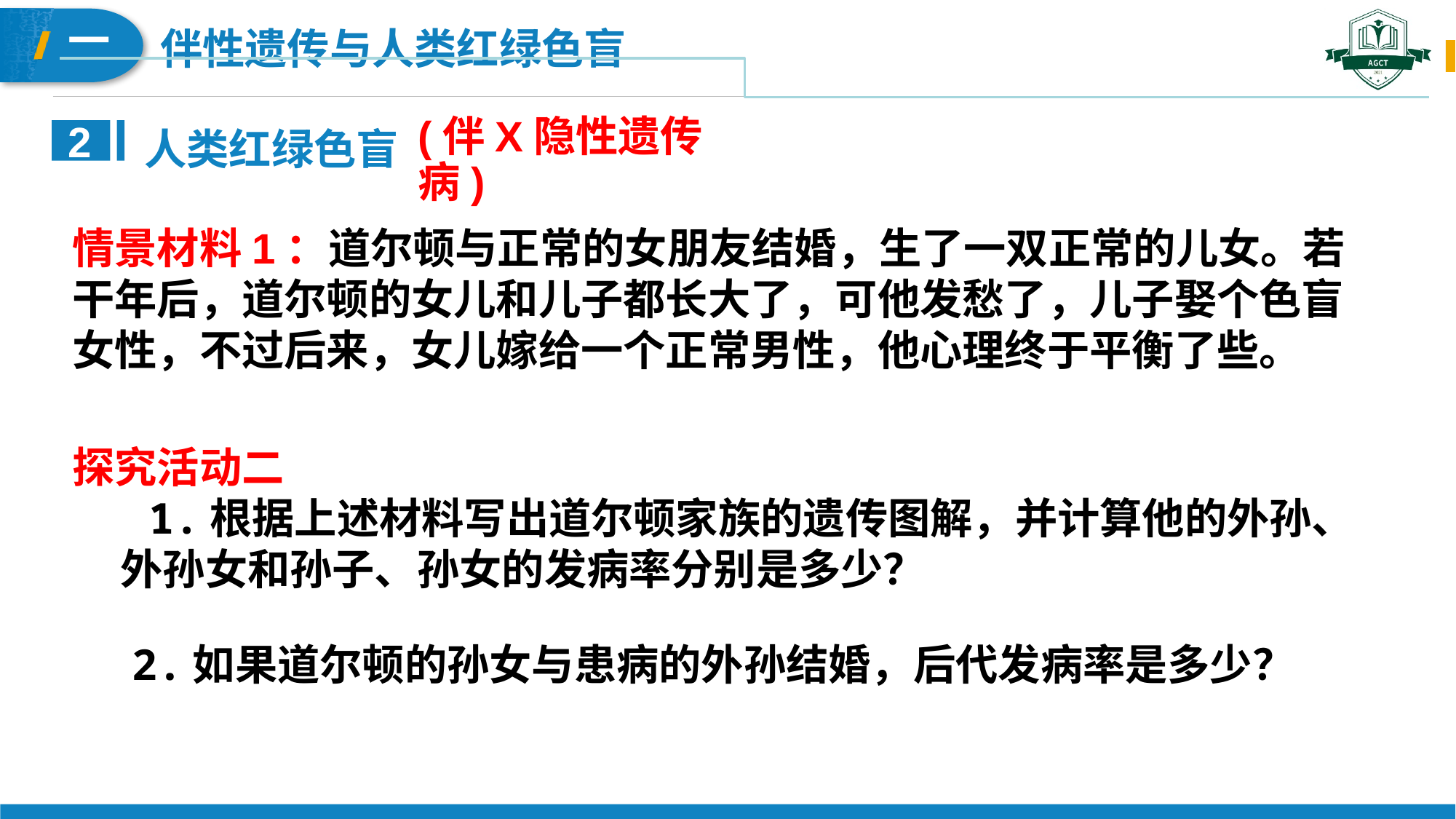

人类红绿色盲
2
(伴X隐性遗传病)
情景材料1：道尔顿与正常的女朋友结婚，生了一双正常的儿女。若干年后，道尔顿的女儿和儿子都长大了，可他发愁了，儿子娶个色盲女性，不过后来，女儿嫁给一个正常男性，他心理终于平衡了些。
探究活动二
   1.根据上述材料写出道尔顿家族的遗传图解，并计算他的外孙、
     外孙女和孙子、孙女的发病率分别是多少？
2.如果道尔顿的孙女与患病的外孙结婚，后代发病率是多少？